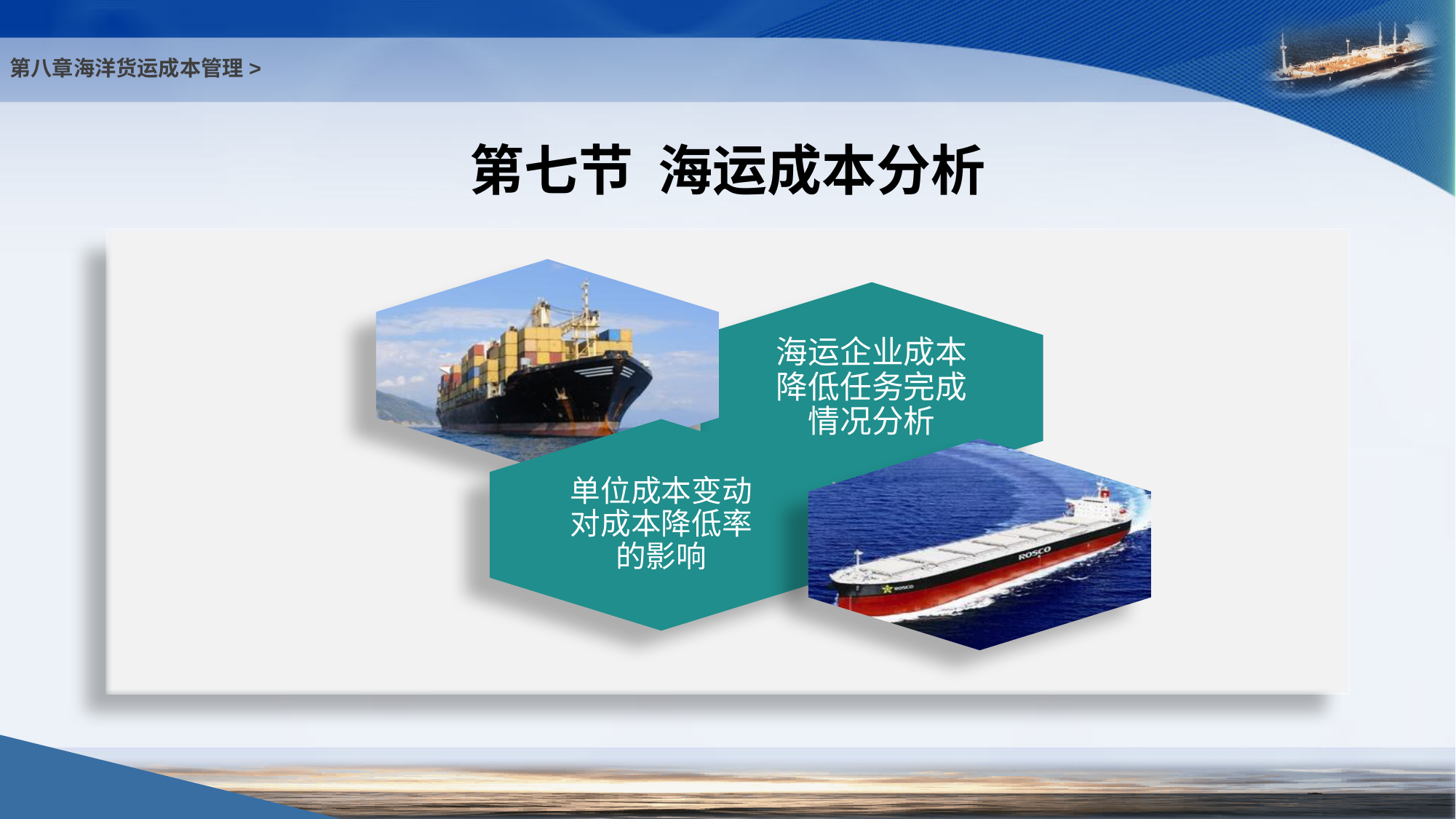

第八章海洋货运成本管理>
# 第七节  海运成本分析
海运企业成本降低任务完成情况分析

单位成本变动对成本降低率的影响